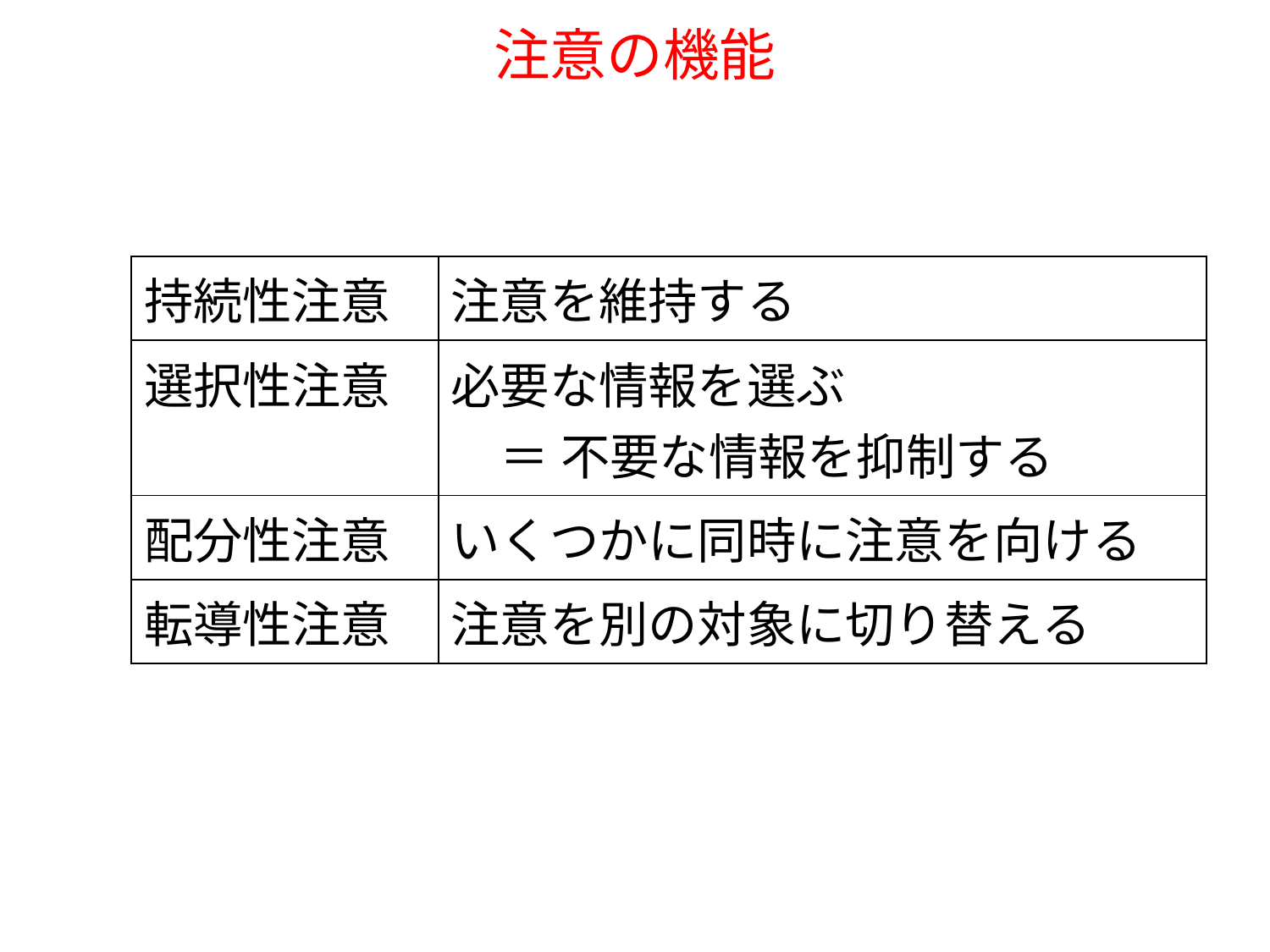

# 注意の機能
| 持続性注意 | 注意を維持する |
| --- | --- |
| 選択性注意 | 必要な情報を選ぶ 　＝ 不要な情報を抑制する |
| 配分性注意 | いくつかに同時に注意を向ける |
| 転導性注意 | 注意を別の対象に切り替える |